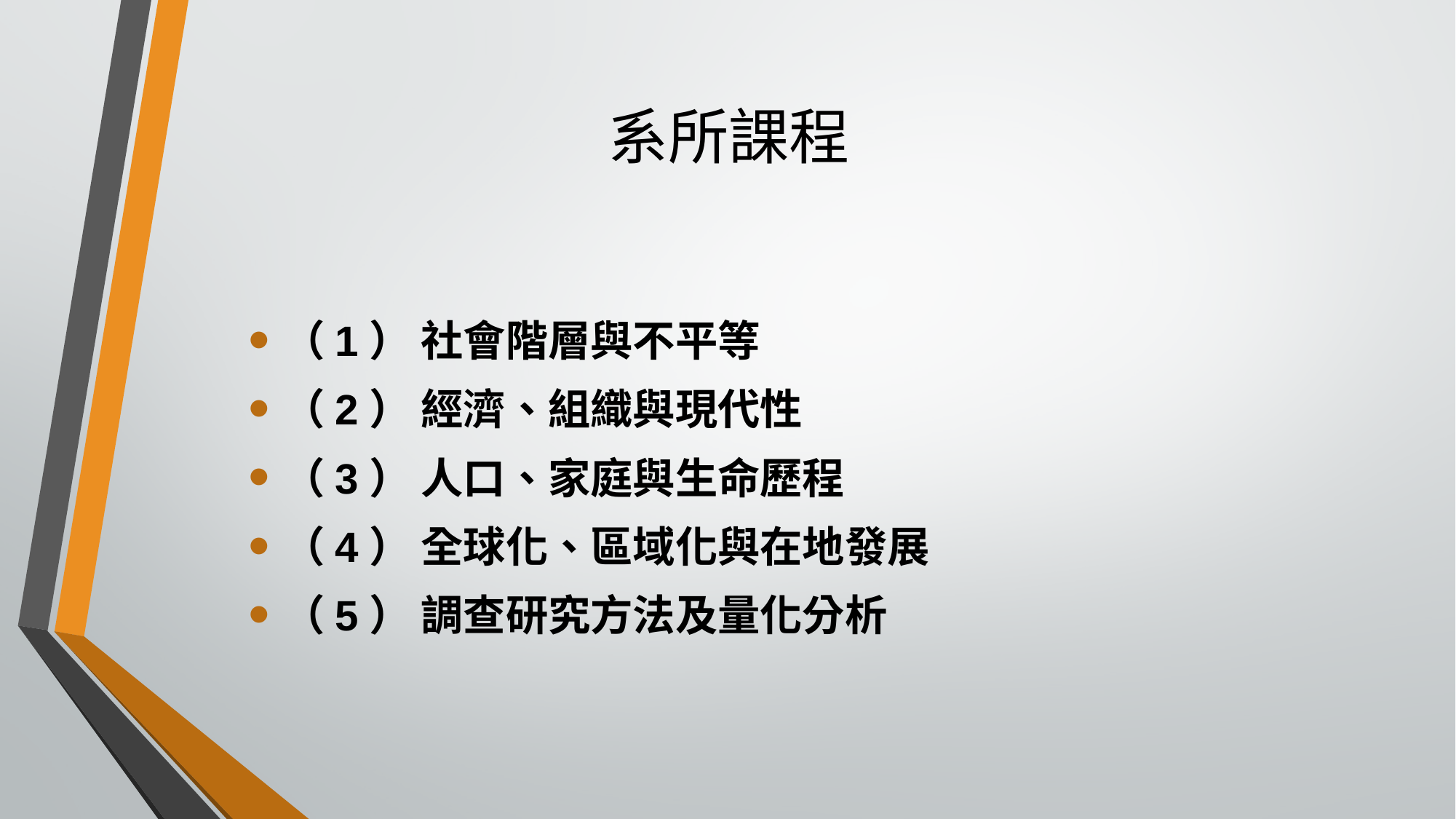

# 系所課程
（1） 社會階層與不平等
（2） 經濟、組織與現代性
（3） 人口、家庭與生命歷程
（4） 全球化、區域化與在地發展
（5） 調查研究方法及量化分析